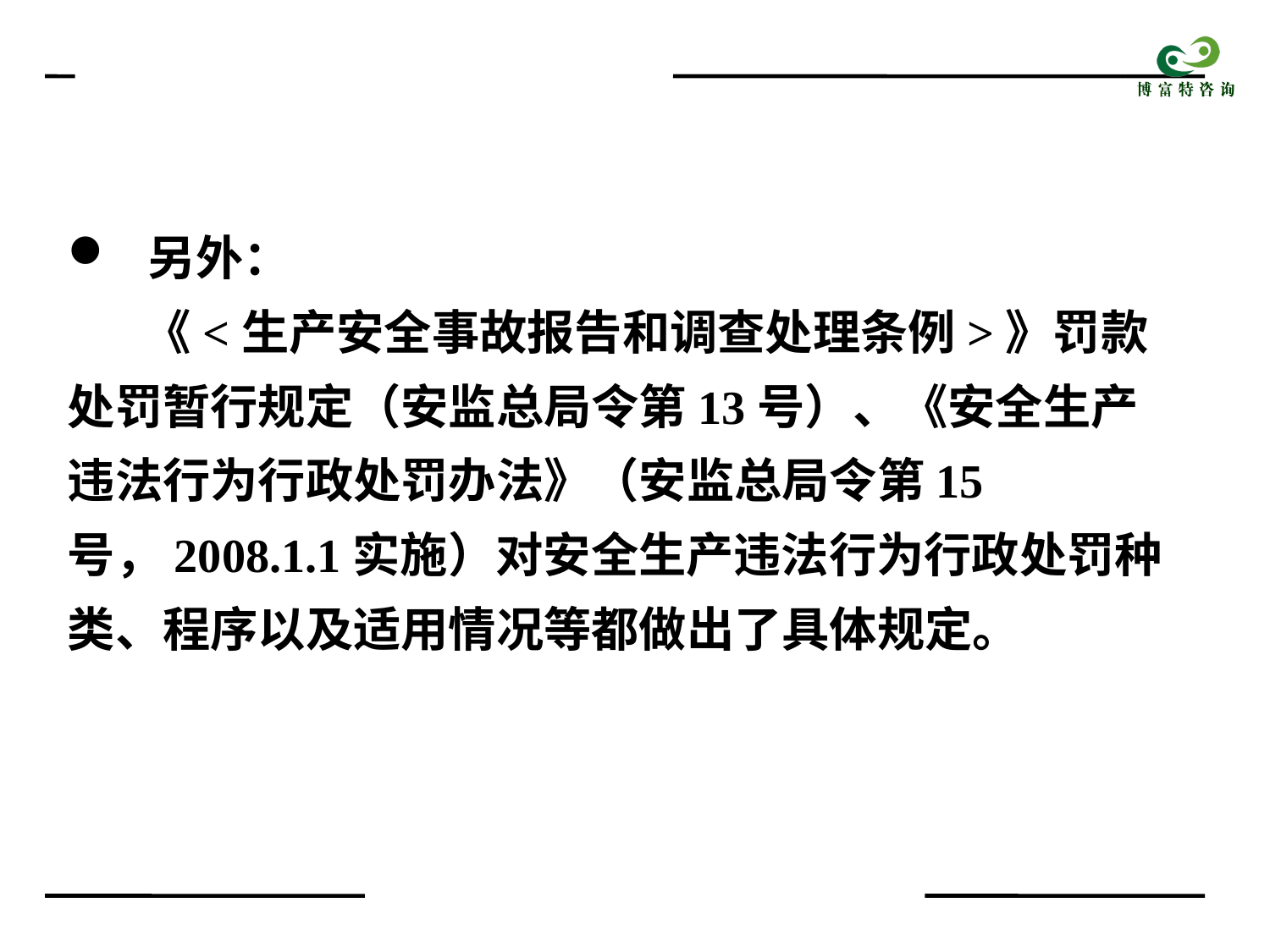

另外：
      《<生产安全事故报告和调查处理条例>》罚款处罚暂行规定（安监总局令第13号）、《安全生产违法行为行政处罚办法》（安监总局令第15号，2008.1.1实施）对安全生产违法行为行政处罚种类、程序以及适用情况等都做出了具体规定。